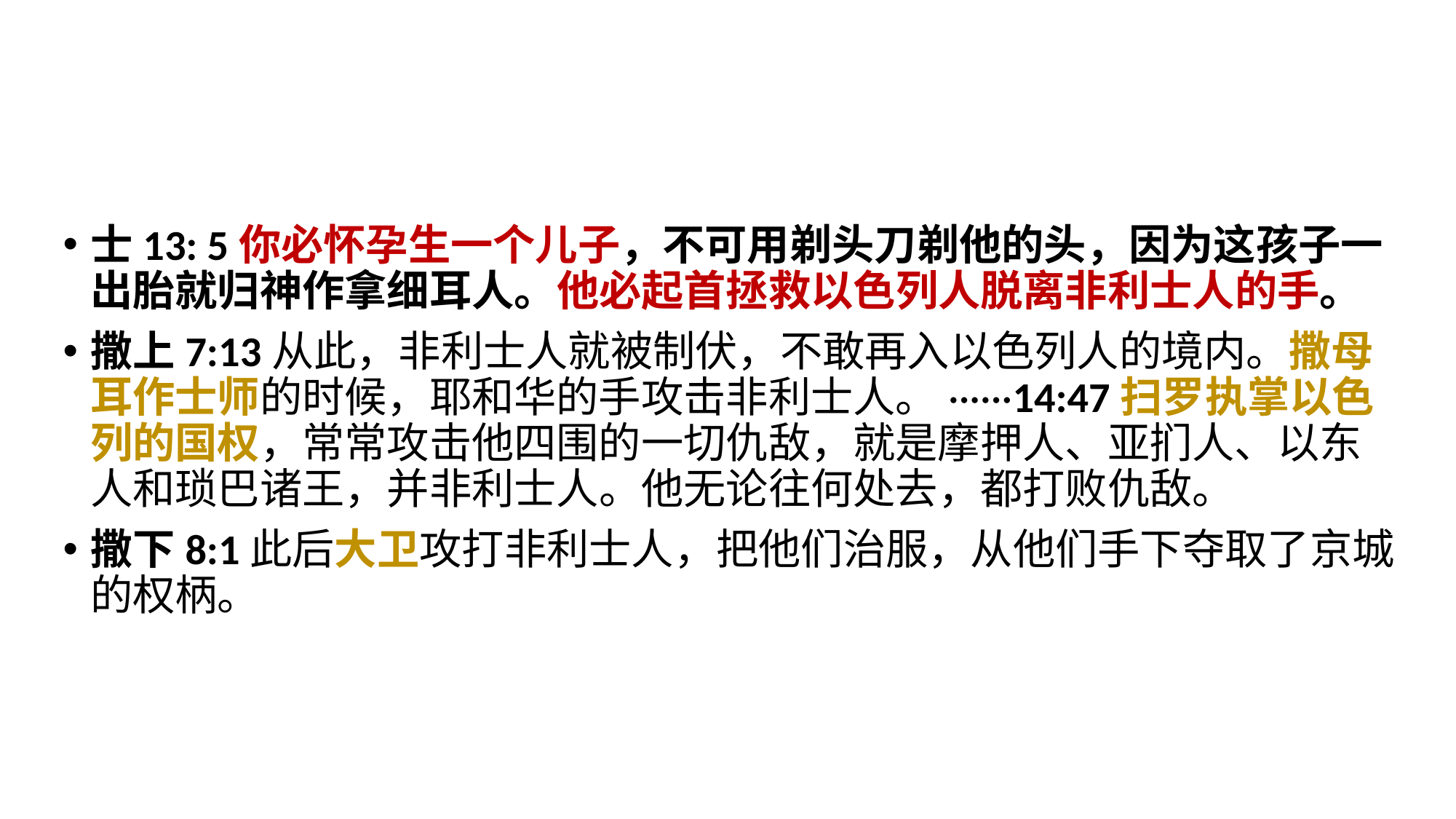

士13: 5你必怀孕生一个儿子，不可用剃头刀剃他的头，因为这孩子一出胎就归神作拿细耳人。他必起首拯救以色列人脱离非利士人的手。
撒上7:13从此，非利士人就被制伏，不敢再入以色列人的境内。撒母耳作士师的时候，耶和华的手攻击非利士人。······14:47扫罗执掌以色列的国权，常常攻击他四围的一切仇敌，就是摩押人、亚扪人、以东人和琐巴诸王，并非利士人。他无论往何处去，都打败仇敌。
撒下8:1此后大卫攻打非利士人，把他们治服，从他们手下夺取了京城的权柄。